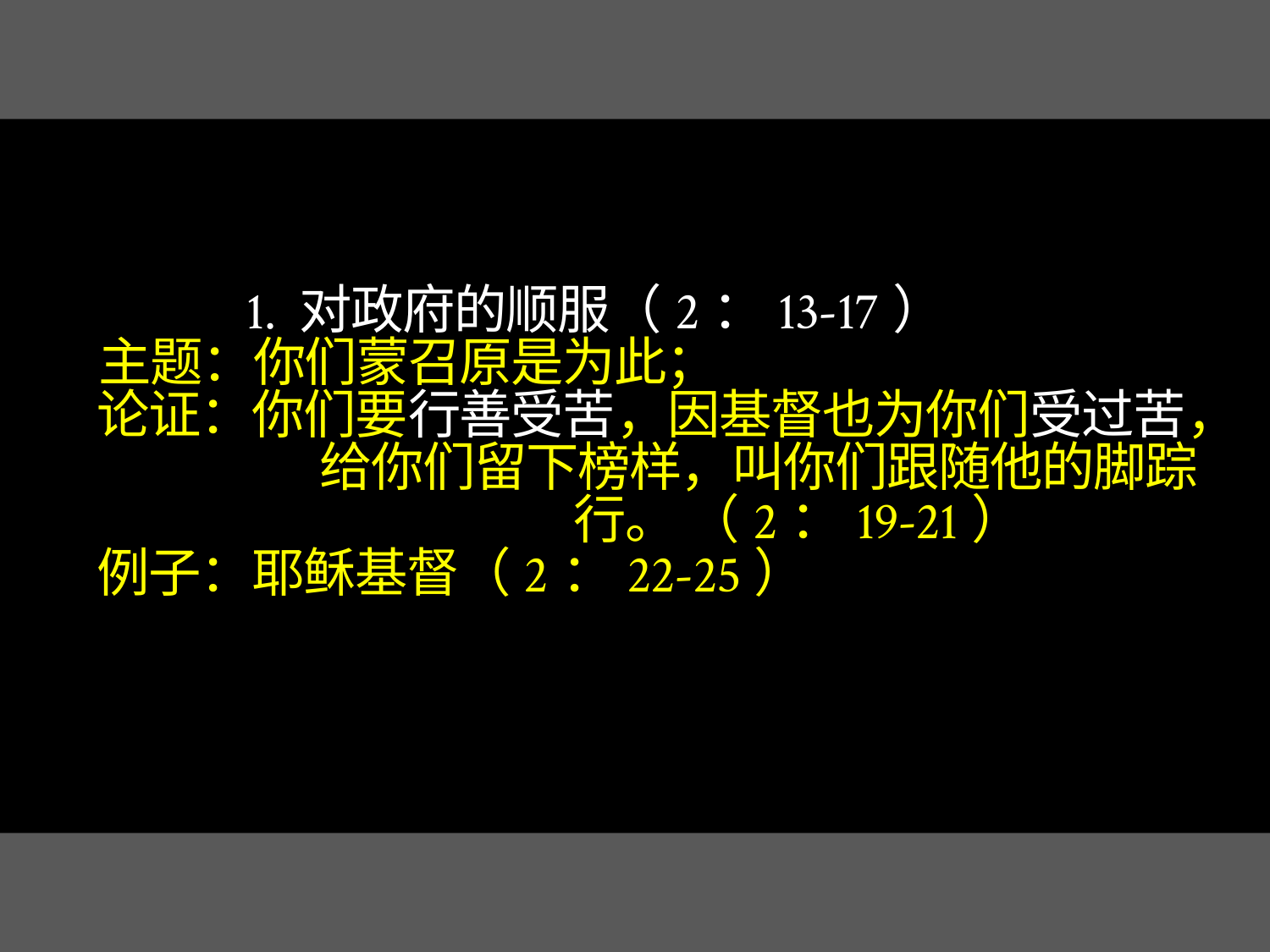

# 1. 对政府的顺服（2：13-17） 主题：你们蒙召原是为此； 论证：你们要行善受苦，因基督也为你们受过苦，        		     给你们留下榜样，叫你们跟随他的脚踪				     行。 （2：19-21） 例子：耶稣基督（2：22-25）